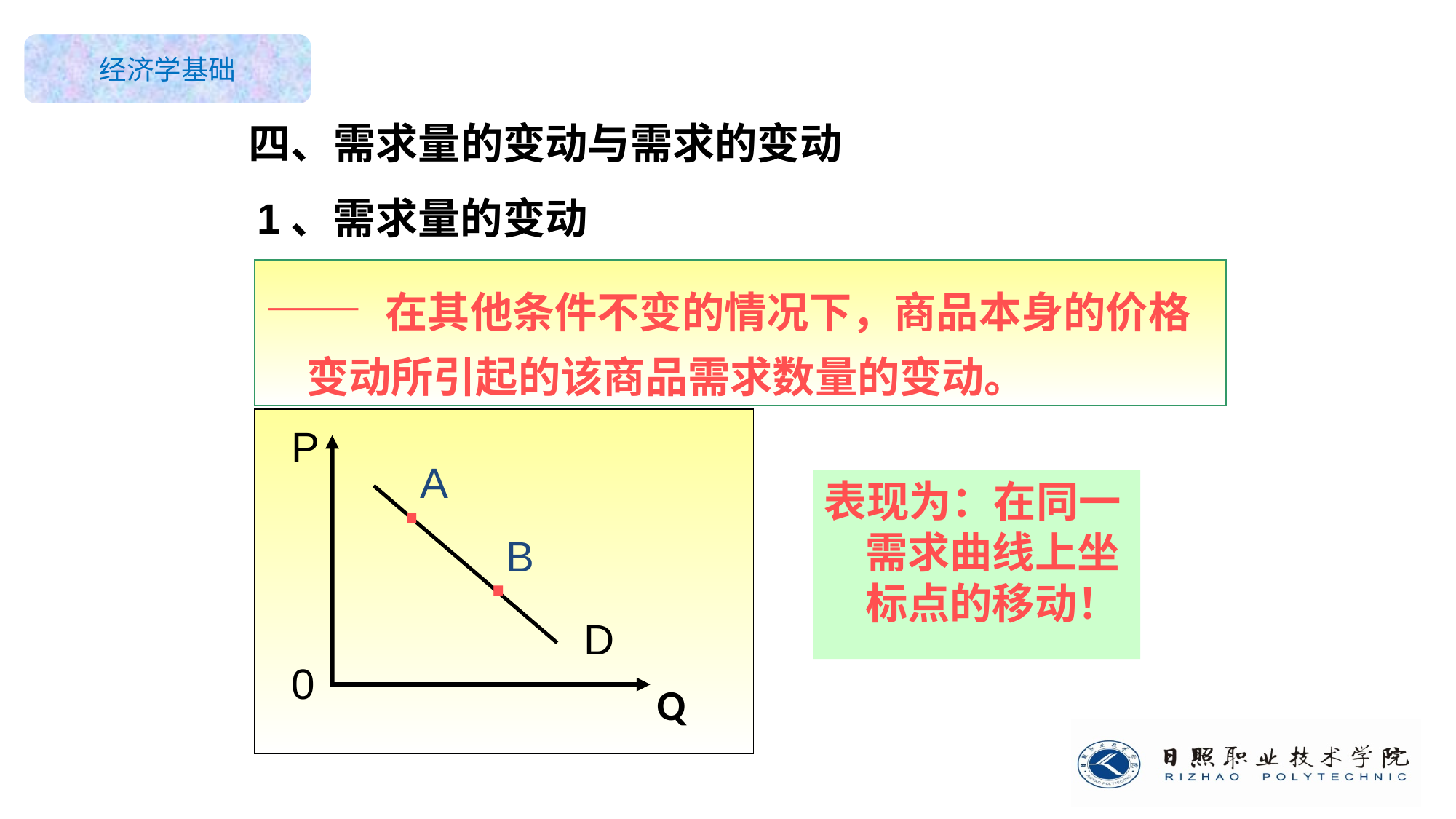

四、需求量的变动与需求的变动
1、需求量的变动
—— 在其他条件不变的情况下，商品本身的价格变动所引起的该商品需求数量的变动。

P

.
A
表现为：在同一需求曲线上坐标点的移动！

.
B
D
0
Q